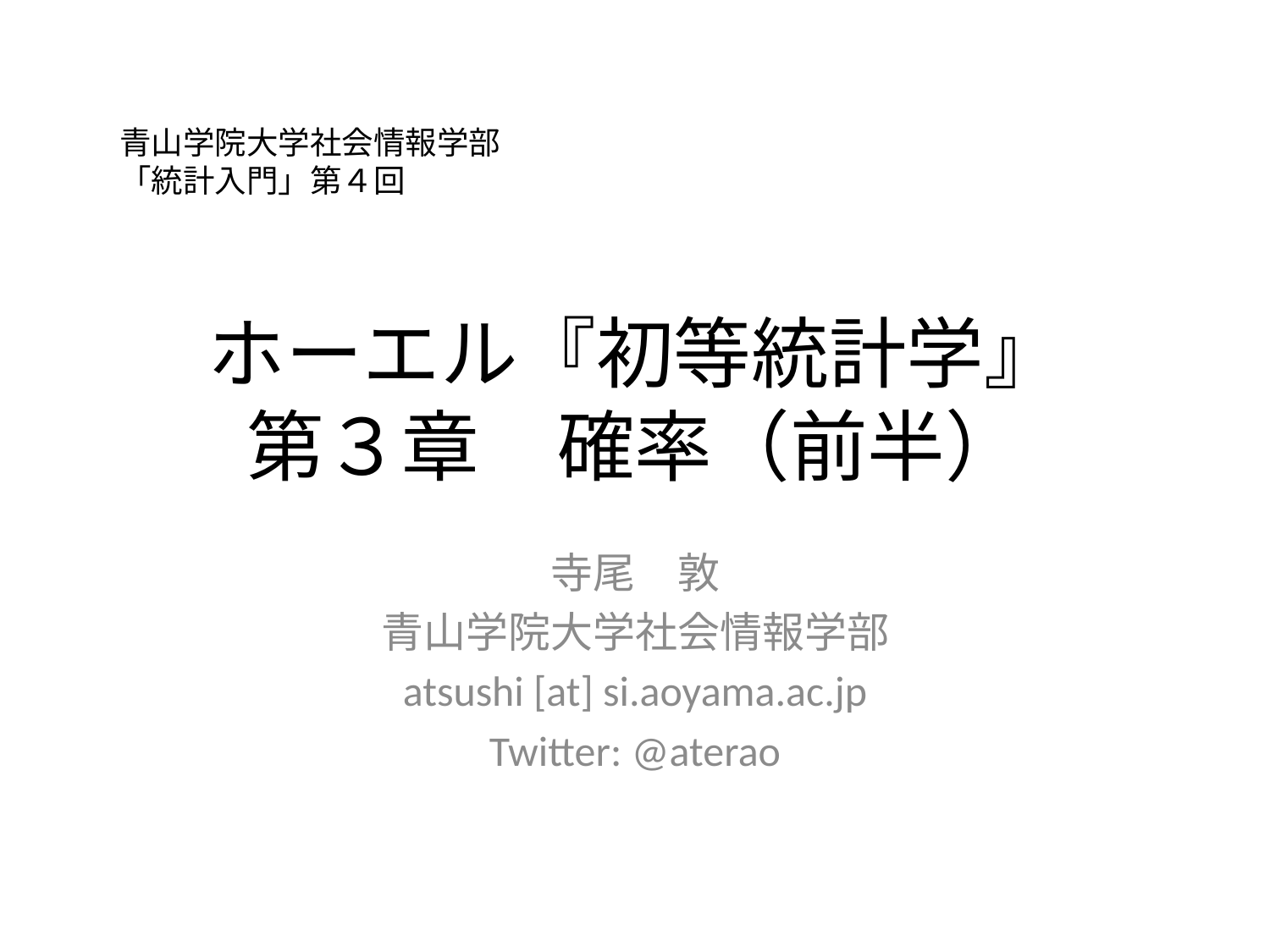

青山学院大学社会情報学部
「統計入門」第４回
# ホーエル『初等統計学』 第３章　確率（前半）
寺尾　敦
青山学院大学社会情報学部
atsushi [at] si.aoyama.ac.jp
Twitter: @aterao